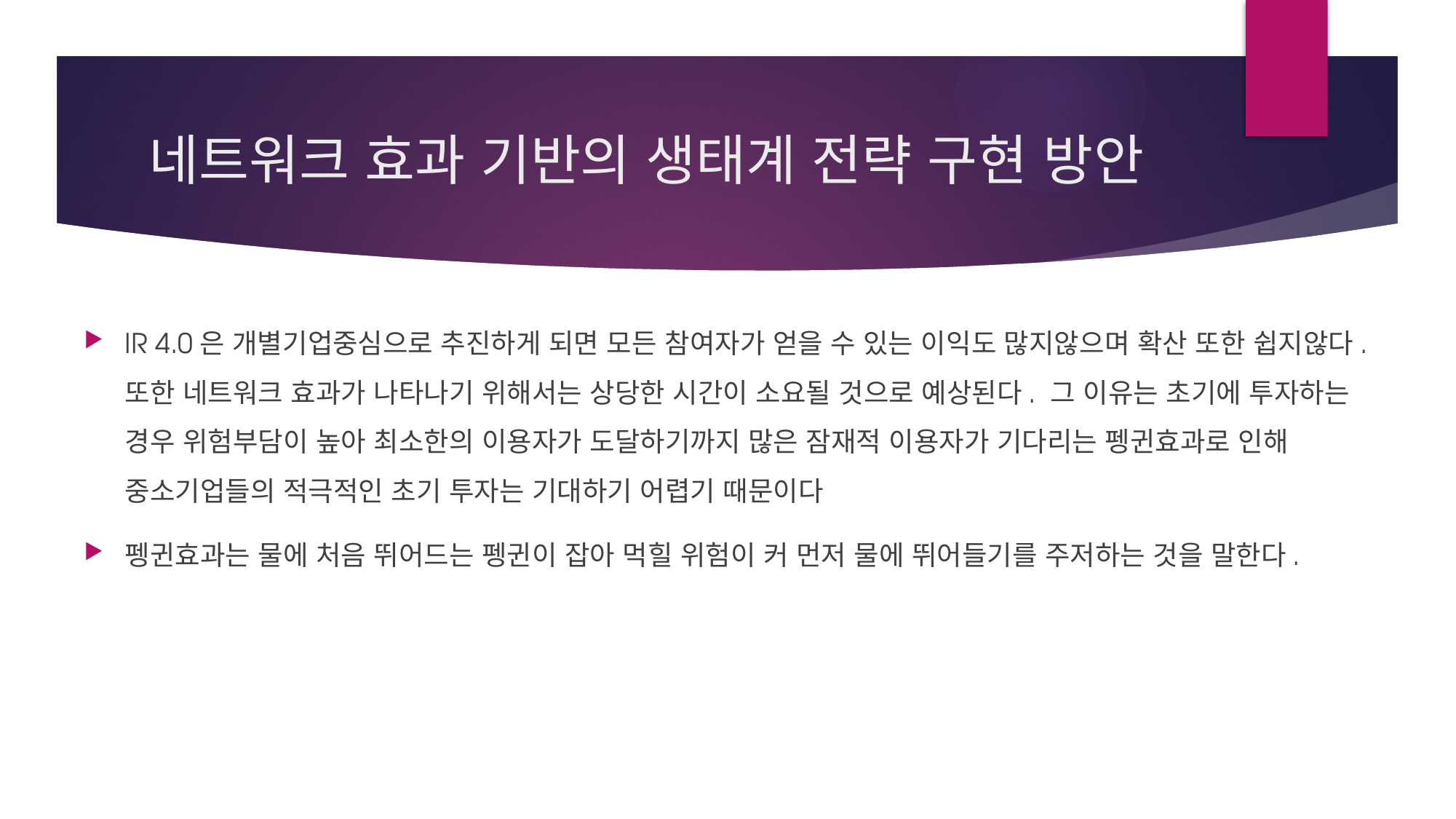

# 네트워크 효과 기반의 생태계 전략 구현 방안
IR 4.0은 개별기업중심으로 추진하게 되면 모든 참여자가 얻을 수 있는 이익도 많지않으며 확산 또한 쉽지않다. 또한 네트워크 효과가 나타나기 위해서는 상당한 시간이 소요될 것으로 예상된다. 그 이유는 초기에 투자하는 경우 위험부담이 높아 최소한의 이용자가 도달하기까지 많은 잠재적 이용자가 기다리는 펭귄효과로 인해 중소기업들의 적극적인 초기 투자는 기대하기 어렵기 때문이다
펭귄효과는 물에 처음 뛰어드는 펭귄이 잡아 먹힐 위험이 커 먼저 물에 뛰어들기를 주저하는 것을 말한다.